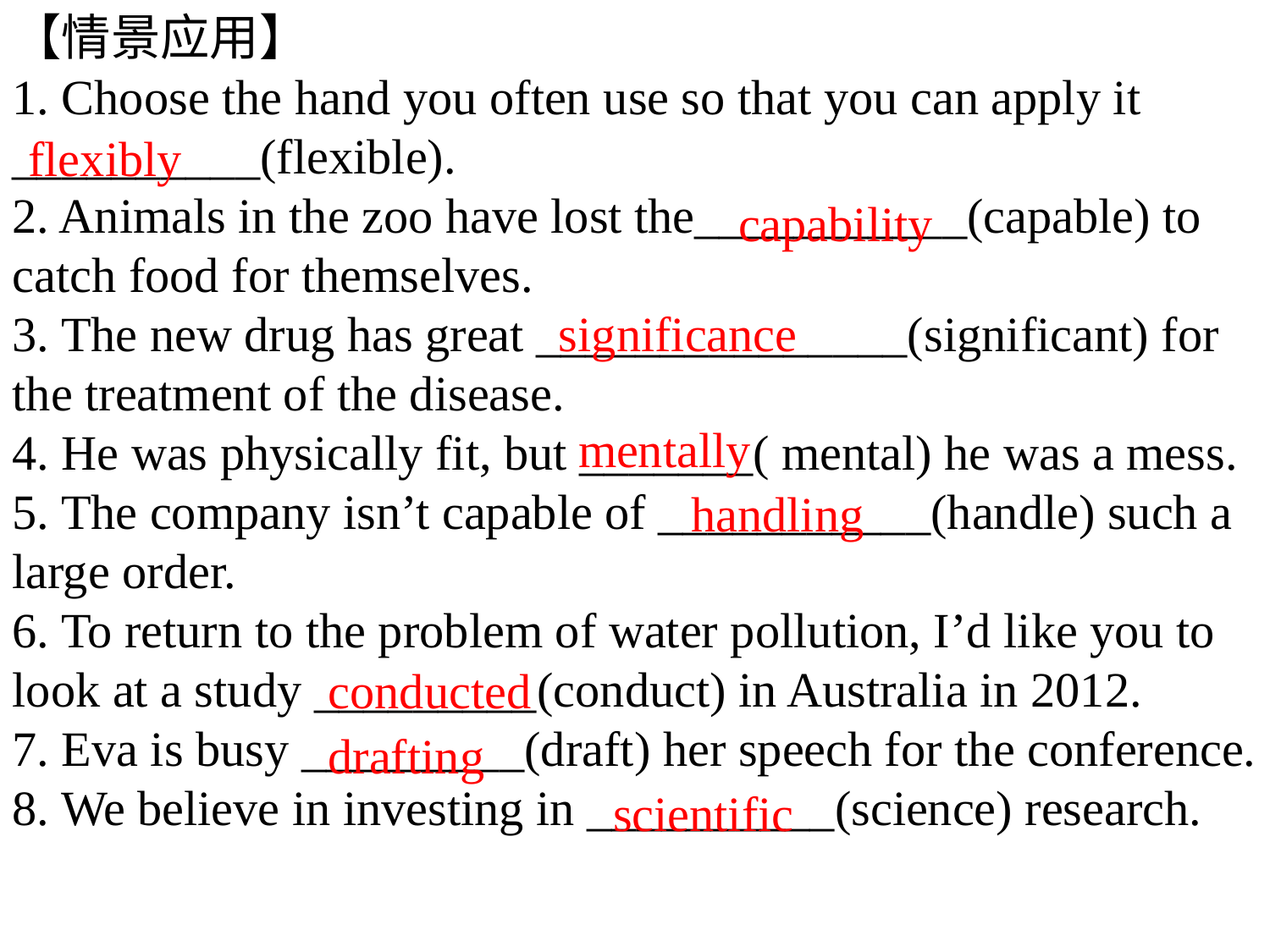

【情景应用】
1. Choose the hand you often use so that you can apply it __________(flexible).
2. Animals in the zoo have lost the___________(capable) to catch food for themselves.
3. The new drug has great _______________(significant) for the treatment of the disease.
4. He was physically fit, but _______( mental) he was a mess.
5. The company isn’t capable of ___________(handle) such a large order.
6. To return to the problem of water pollution, I’d like you to look at a study _________(conduct) in Australia in 2012.
7. Eva is busy _________(draft) her speech for the conference.
8. We believe in investing in __________(science) research.
flexibly
capability
significance
mentally
handling
conducted
drafting
scientific